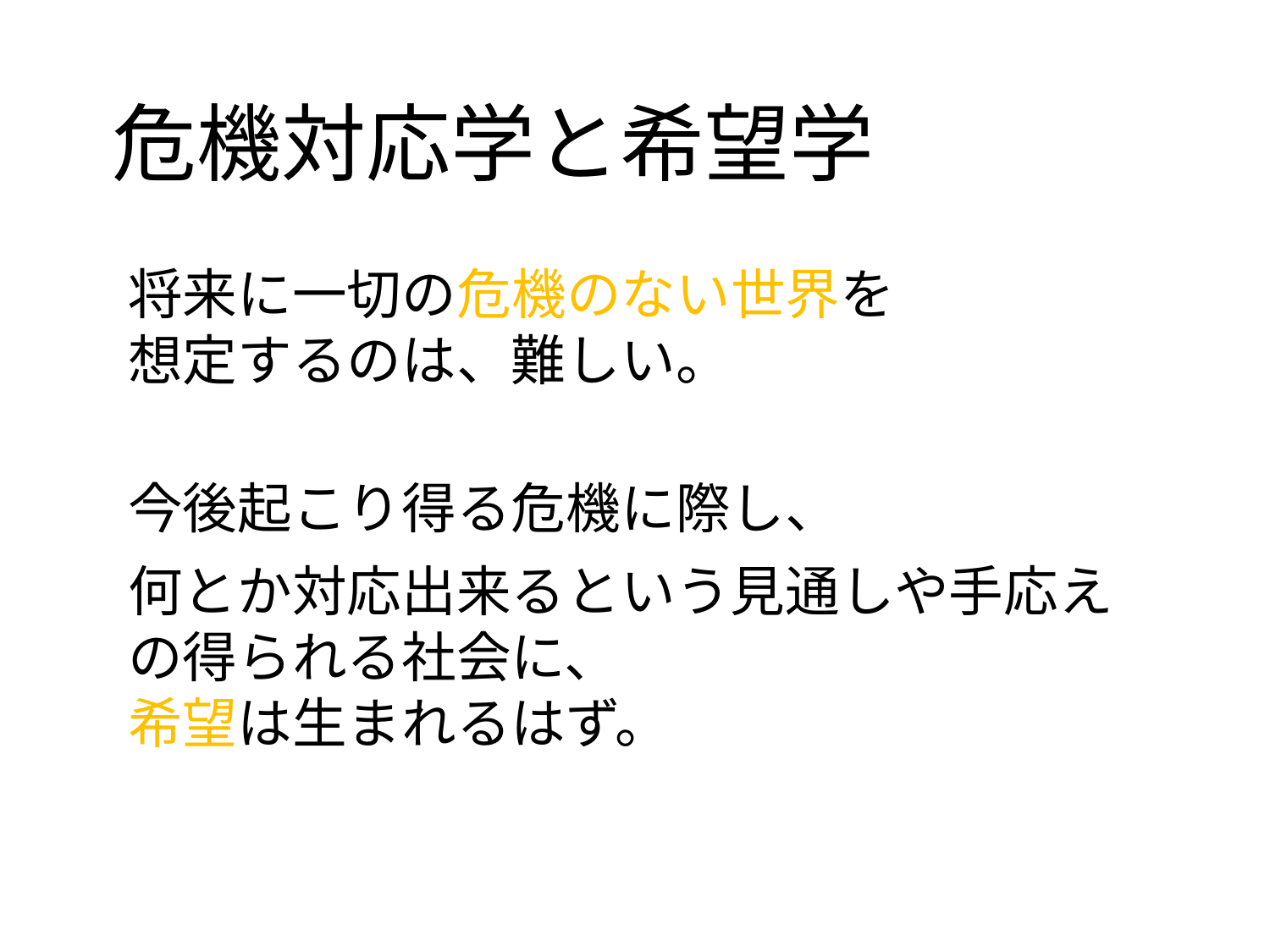

# 危機対応学と希望学
将来に一切の危機のない世界を
想定するのは、難しい。
今後起こり得る危機に際し、
何とか対応出来るという見通しや手応え
の得られる社会に、
希望は生まれるはず。